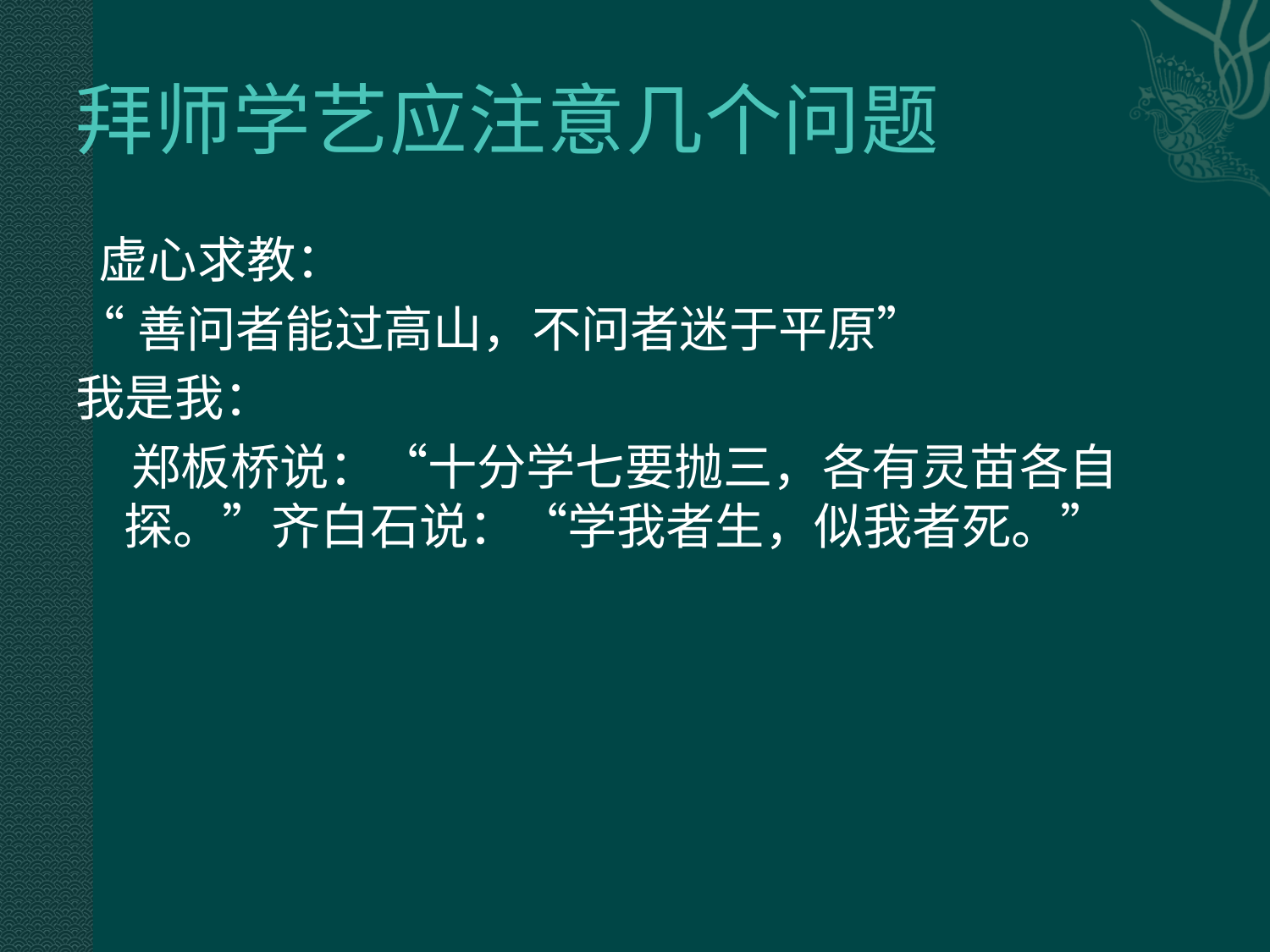

# 拜师学艺应注意几个问题
 虚心求教：
“善问者能过高山，不问者迷于平原”
我是我：
    郑板桥说：“十分学七要抛三，各有灵苗各自探。”齐白石说：“学我者生，似我者死。”